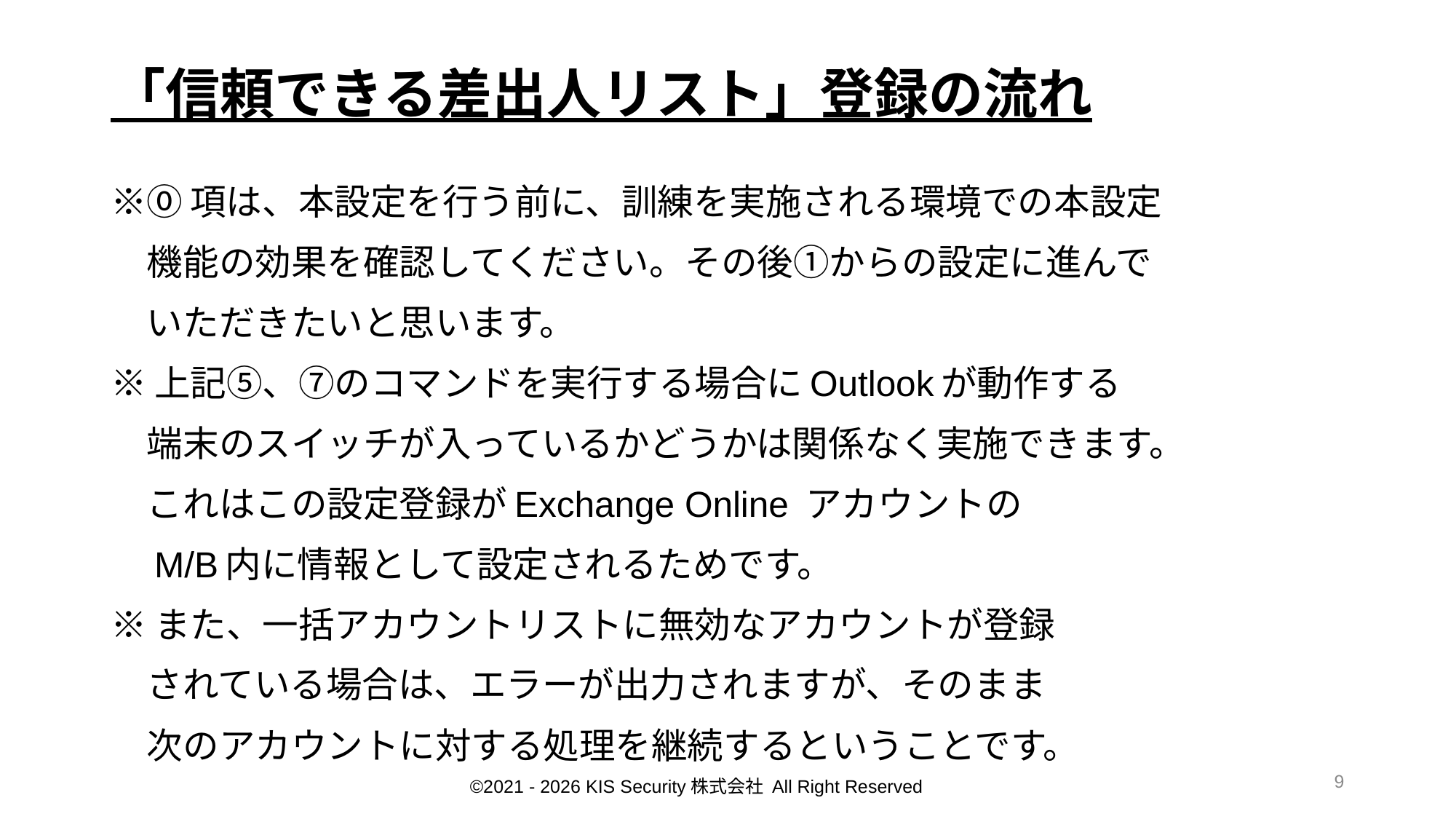

# 「信頼できる差出人リスト」登録の流れ
※⓪項は、本設定を行う前に、訓練を実施される環境での本設定
　機能の効果を確認してください。その後①からの設定に進んで
　いただきたいと思います。
※上記⑤、⑦のコマンドを実行する場合にOutlookが動作する
　端末のスイッチが入っているかどうかは関係なく実施できます。
　これはこの設定登録がExchange Online アカウントの
　M/B内に情報として設定されるためです。
※また、一括アカウントリストに無効なアカウントが登録
　されている場合は、エラーが出力されますが、そのまま
　次のアカウントに対する処理を継続するということです。

9